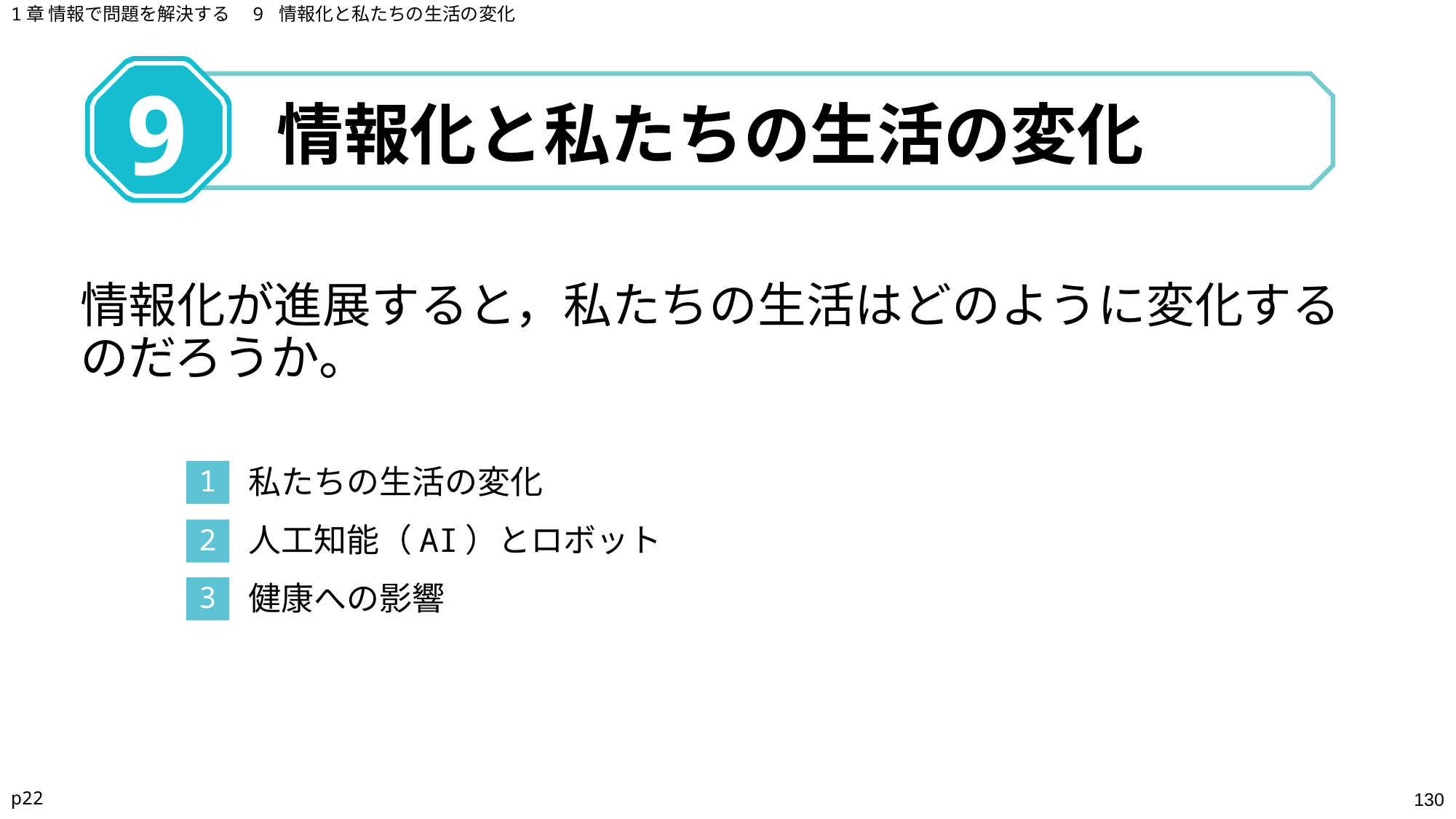

1章 情報で問題を解決する　9 情報化と私たちの生活の変化
# 情報化と私たちの生活の変化
9
情報化が進展すると，私たちの生活はどのように変化するのだろうか。
私たちの生活の変化
1
人工知能（AI）とロボット
2
健康への影響
3
p22
130